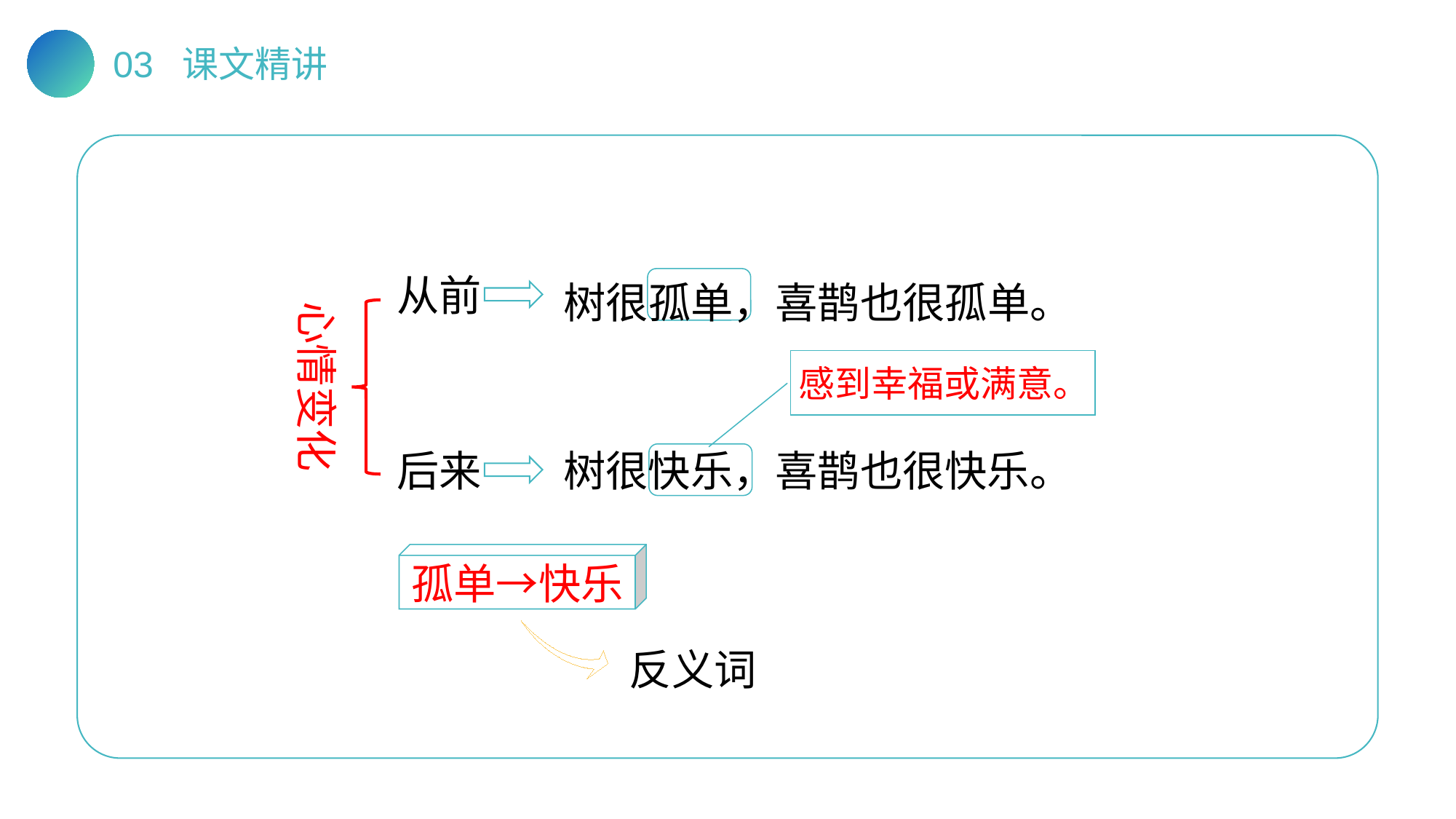

03  课文精讲

树很孤单，喜鹊也很孤单。
从前

心情变化

感到幸福或满意。
后来
树很快乐，喜鹊也很快乐。

孤单→快乐

反义词